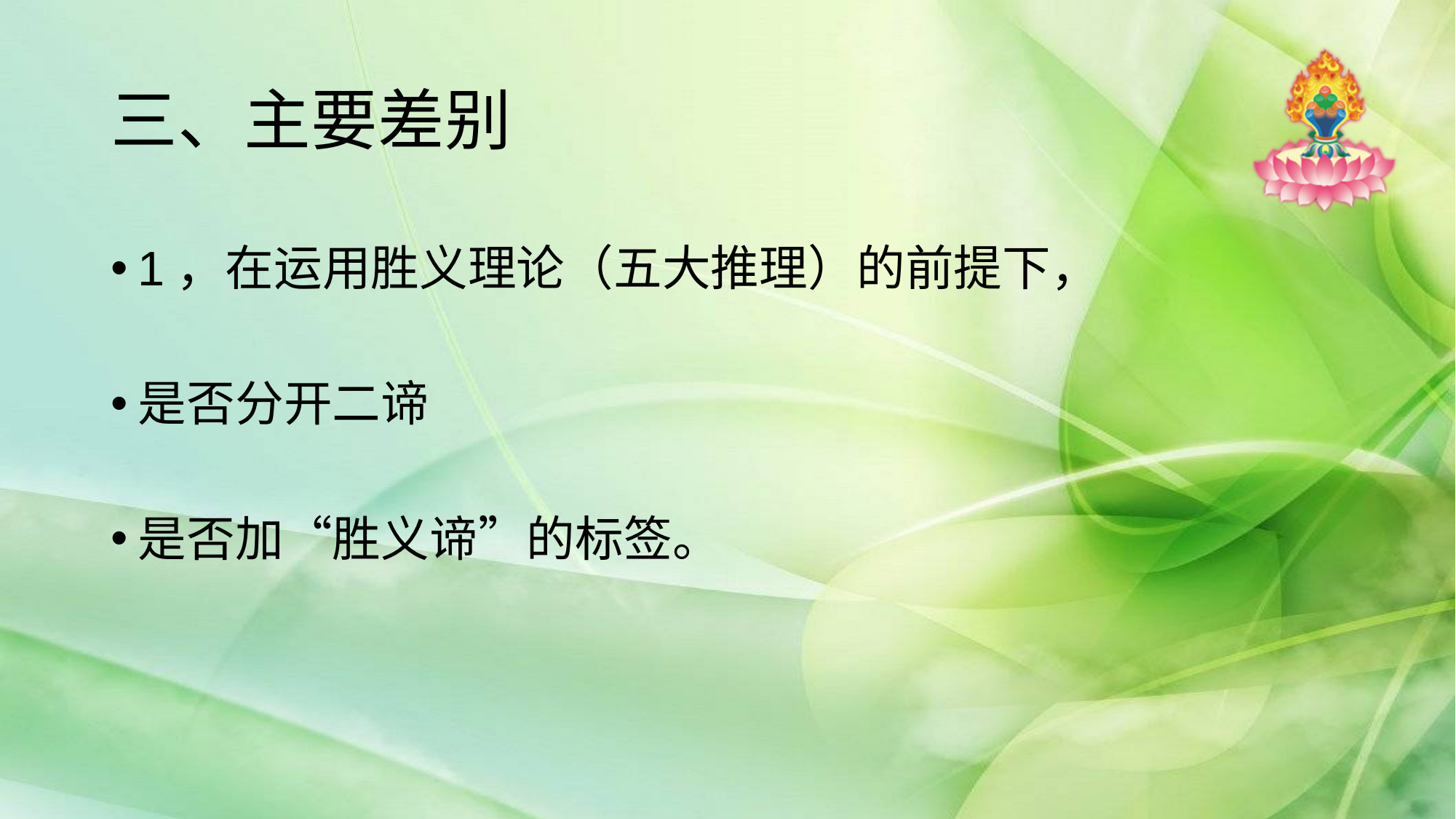

# 三、主要差别
1，在运用胜义理论（五大推理）的前提下，

是否分开二谛

是否加“胜义谛”的标签。